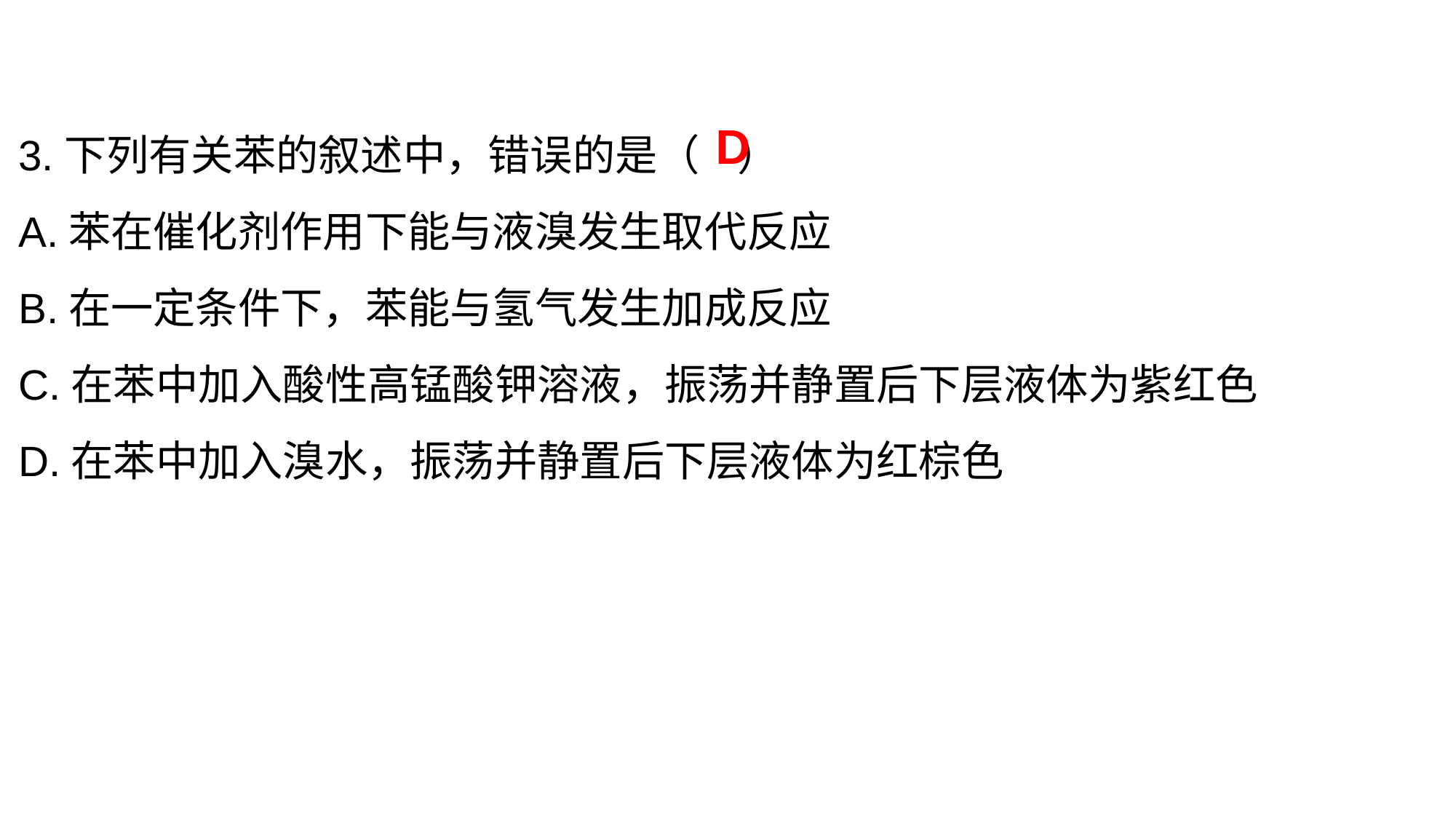

3.下列有关苯的叙述中，错误的是（    ）
A.苯在催化剂作用下能与液溴发生取代反应
B.在一定条件下，苯能与氢气发生加成反应
C.在苯中加入酸性高锰酸钾溶液，振荡并静置后下层液体为紫红色
D.在苯中加入溴水，振荡并静置后下层液体为红棕色
D